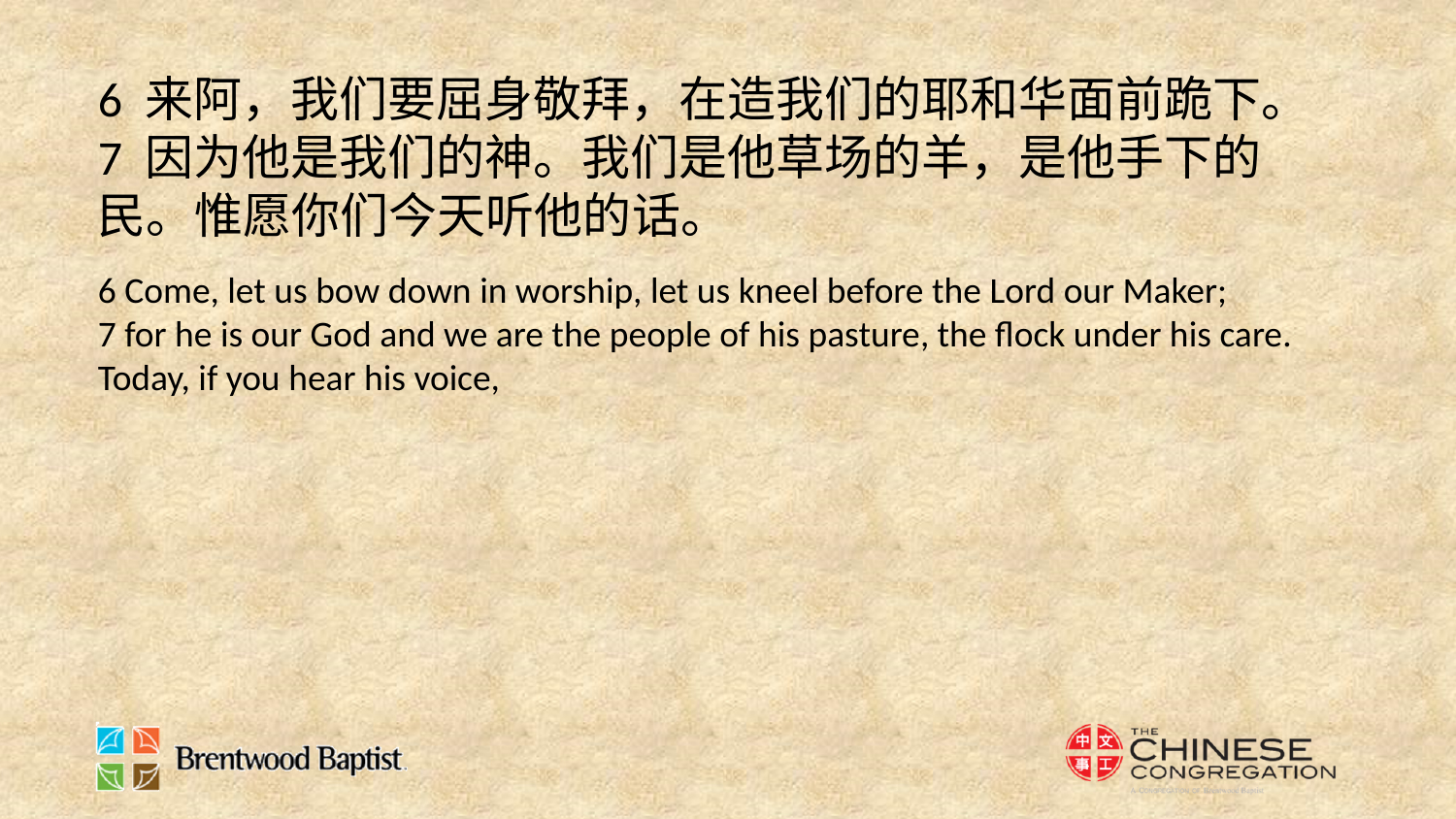

6 来阿，我们要屈身敬拜，在造我们的耶和华面前跪下。
7 因为他是我们的神。我们是他草场的羊，是他手下的民。惟愿你们今天听他的话。

6 Come, let us bow down in worship, let us kneel before the Lord our Maker;
7 for he is our God and we are the people of his pasture, the flock under his care. Today, if you hear his voice,